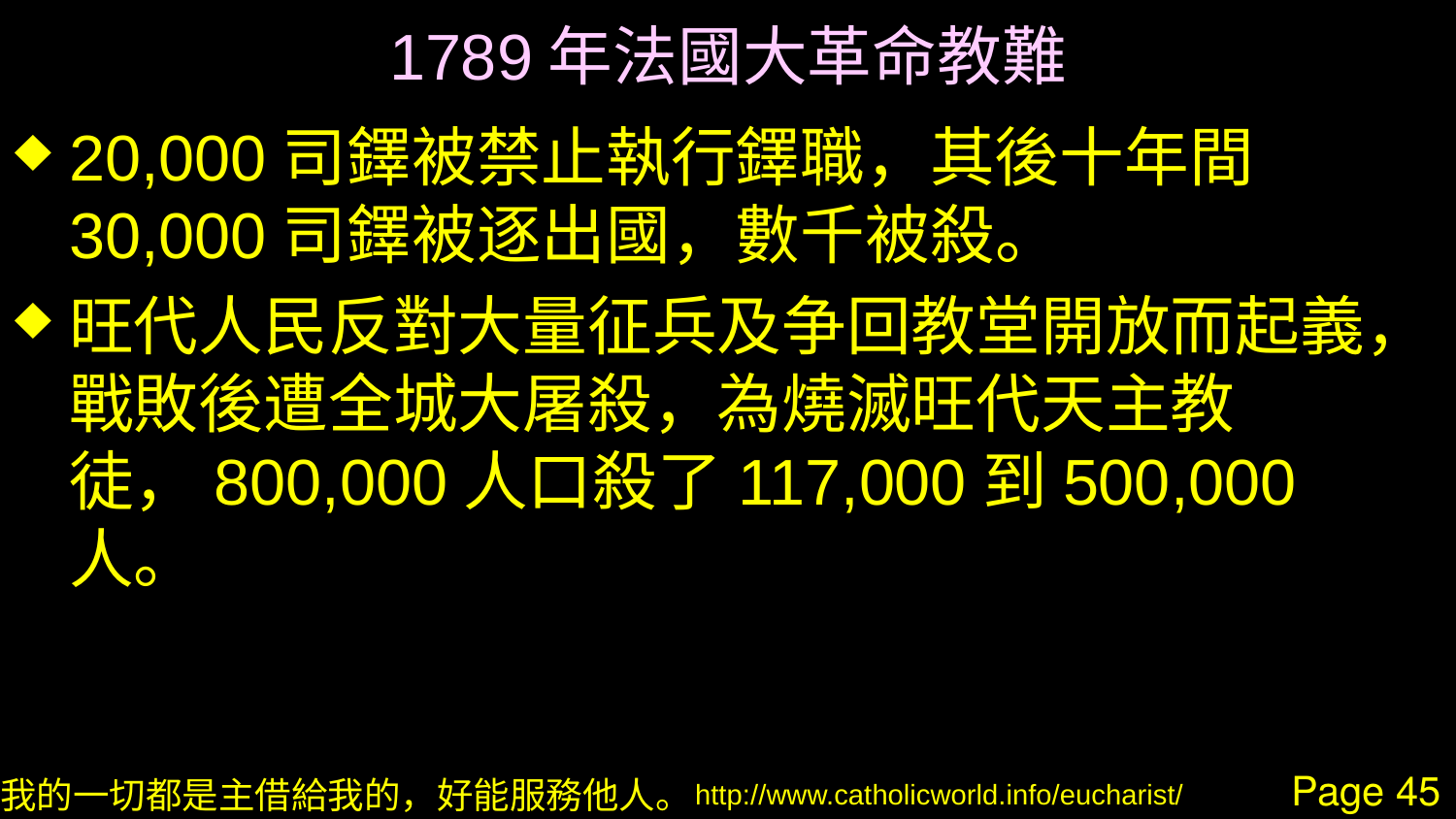

# 1789年法國大革命教難
20,000司鐸被禁止執行鐸職，其後十年間30,000司鐸被逐出國，數千被殺。
旺代人民反對大量征兵及争回教堂開放而起義，戰敗後遭全城大屠殺，為燒滅旺代天主教徒，800,000人口殺了117,000到500,000人。